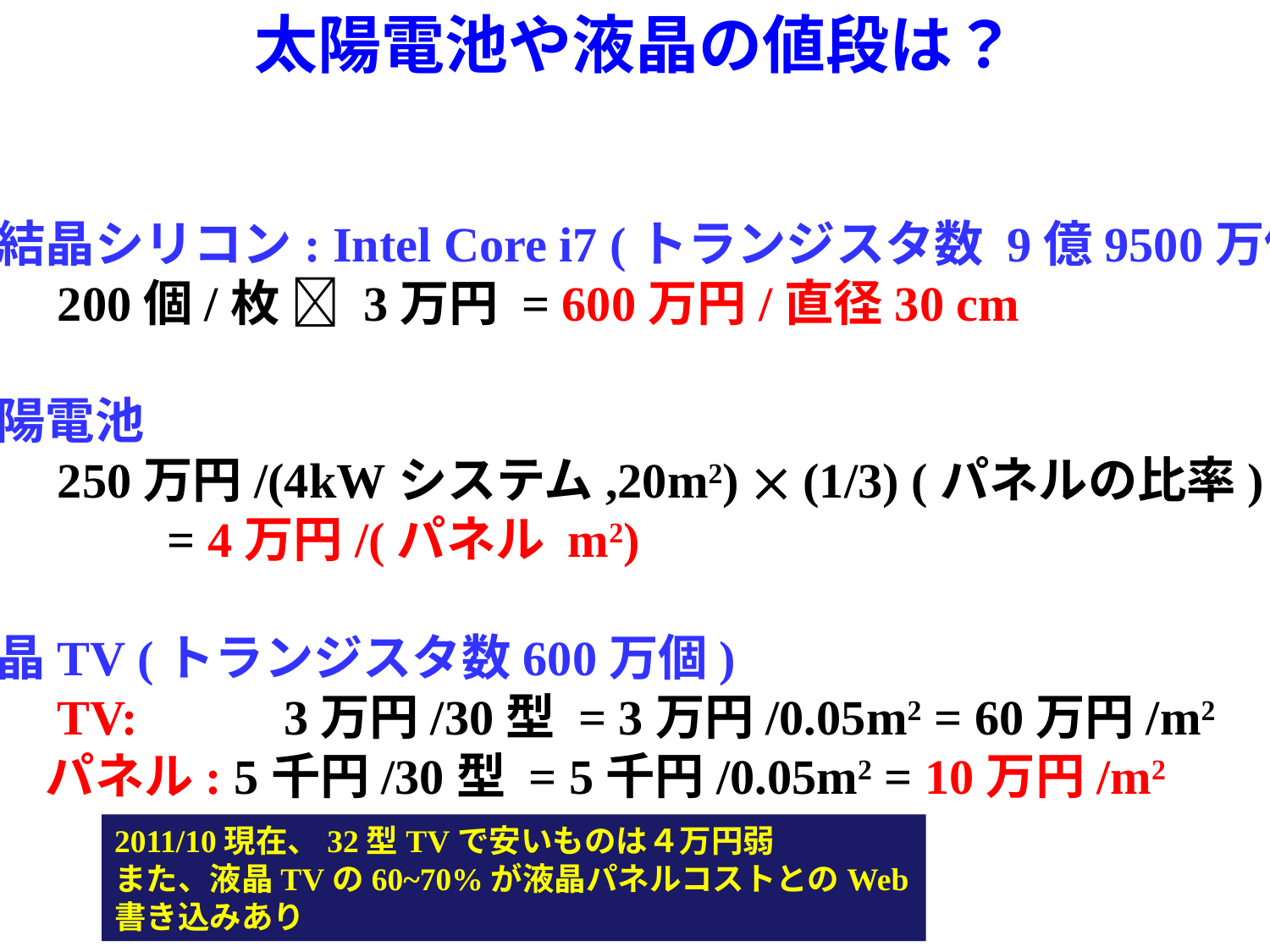

太陽電池や液晶の値段は？

単結晶シリコン: Intel Core i7 (トランジスタ数 9億9500万個)
　　200個/枚 × 3万円 = 600万円/直径30 cm

太陽電池
　　250万円/(4kWシステム,20m2) × (1/3) (パネルの比率)
　　　　 = 4万円/(パネル m2)

液晶TV (トランジスタ数600万個)
　　TV: 　　 3万円/30型 = 3万円/0.05m2 = 60万円/m2
　　パネル: 5千円/30型 = 5千円/0.05m2 = 10万円/m2

2011/10現在、32型TVで安いものは４万円弱
また、液晶TVの60~70%が液晶パネルコストとのWeb書き込みあり